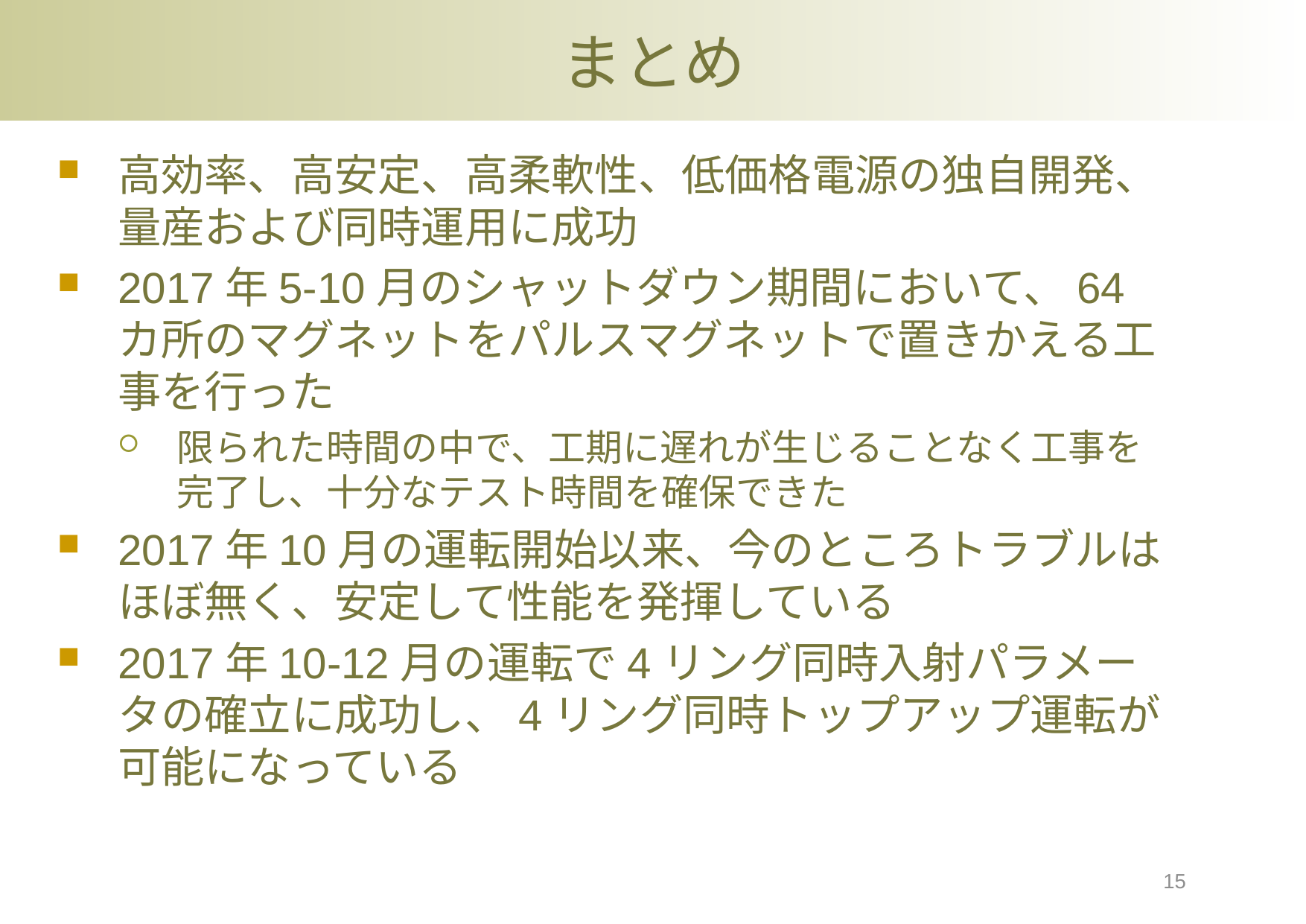

# まとめ
高効率、高安定、高柔軟性、低価格電源の独自開発、量産および同時運用に成功
2017年5-10月のシャットダウン期間において、64カ所のマグネットをパルスマグネットで置きかえる工事を行った
限られた時間の中で、工期に遅れが生じることなく工事を完了し、十分なテスト時間を確保できた
2017年10月の運転開始以来、今のところトラブルはほぼ無く、安定して性能を発揮している
2017年10-12月の運転で4リング同時入射パラメータの確立に成功し、4リング同時トップアップ運転が可能になっている

15